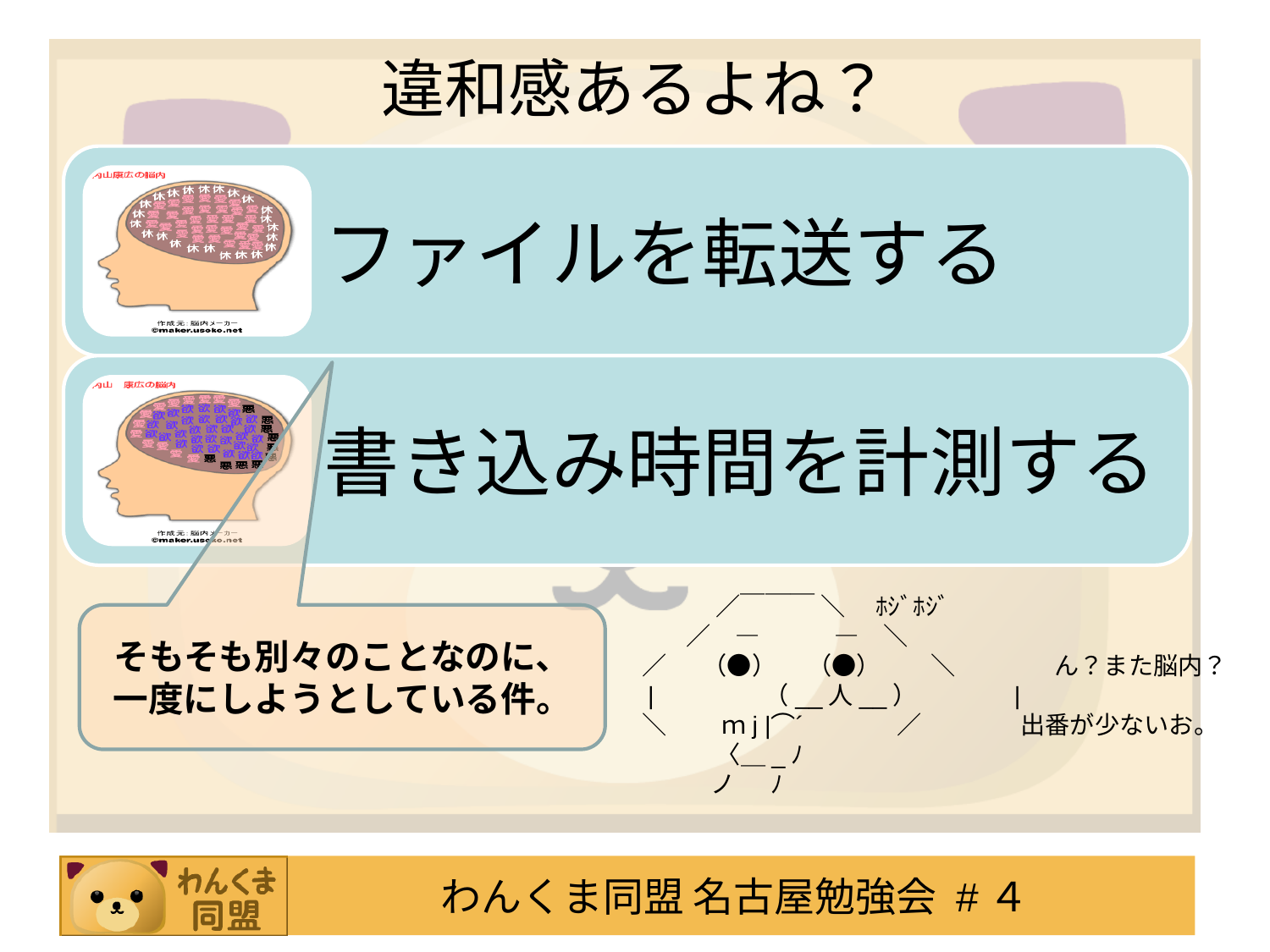

# 違和感あるよね？
ファイルを転送する
書き込み時間を計測する
　 　 　　　／￣￣￣ ＼ 　ﾎｼﾞﾎｼﾞ
　 　　　／　―　　　―　＼
　 　 ／ 　 （●） 　（●）　　＼　　　　ん？また脳内？
　 　 |　 　　　（__人__） 　　 　 |
　 　 ＼　　 ｍj |⌒´ 　　 　／　　　　出番が少ないお。
　 　　　　 〈＿_ﾉ
　 　　　　ノ 　 ﾉ

そもそも別々のことなのに、
一度にしようとしている件。